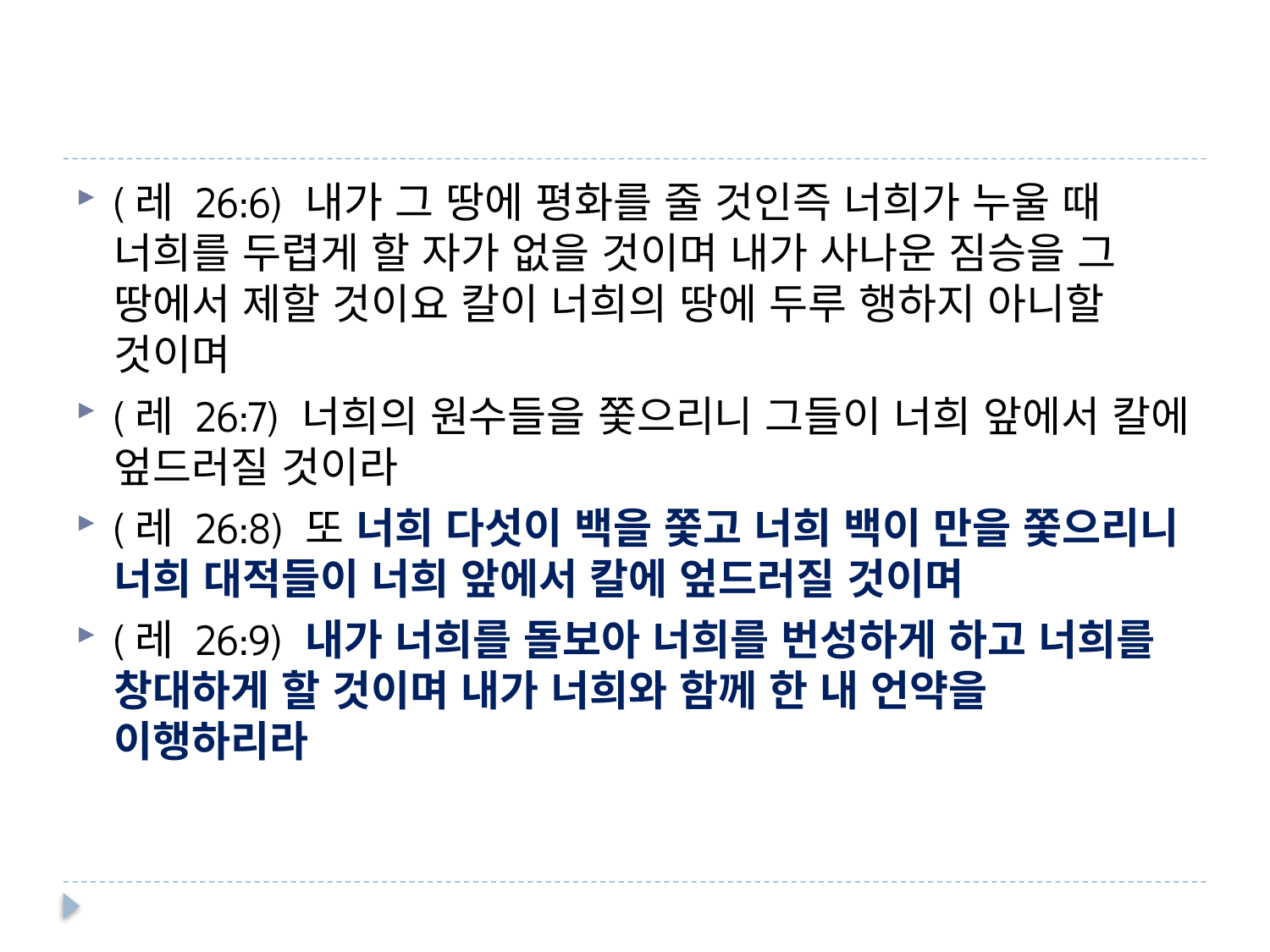

#
(레 26:6) 내가 그 땅에 평화를 줄 것인즉 너희가 누울 때 너희를 두렵게 할 자가 없을 것이며 내가 사나운 짐승을 그 땅에서 제할 것이요 칼이 너희의 땅에 두루 행하지 아니할 것이며
(레 26:7) 너희의 원수들을 쫓으리니 그들이 너희 앞에서 칼에 엎드러질 것이라
(레 26:8) 또 너희 다섯이 백을 쫓고 너희 백이 만을 쫓으리니 너희 대적들이 너희 앞에서 칼에 엎드러질 것이며
(레 26:9) 내가 너희를 돌보아 너희를 번성하게 하고 너희를 창대하게 할 것이며 내가 너희와 함께 한 내 언약을 이행하리라